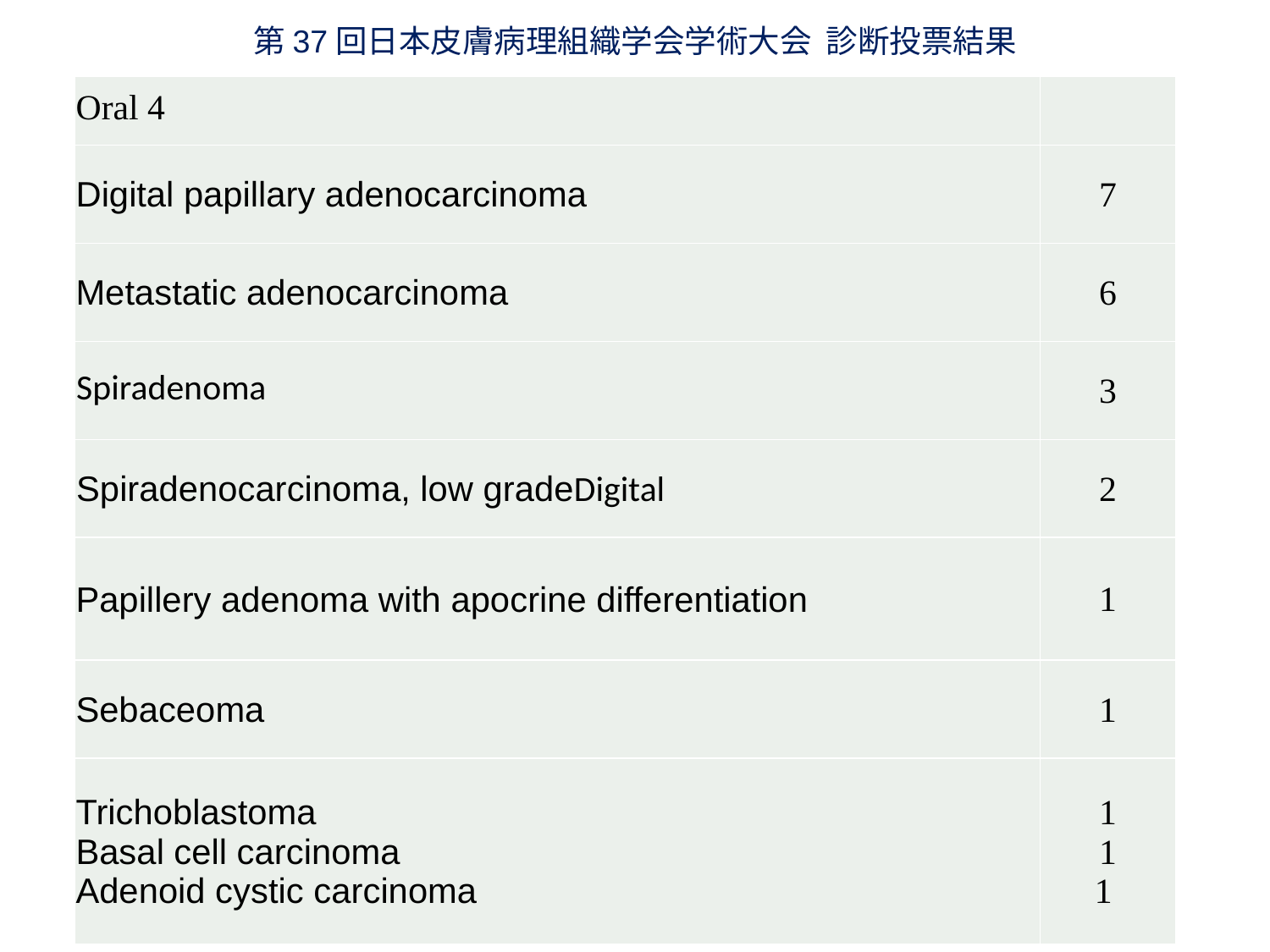

第37回日本皮膚病理組織学会学術大会  診断投票結果
| Oral 4 |  |
| --- | --- |
| Digital papillary adenocarcinoma | 7 |
| Metastatic adenocarcinoma | 6 |
| Spiradenoma | 3 |
| Spiradenocarcinoma, low gradeDigital | 2 |
| Papillery adenoma with apocrine differentiation | 1 |
| Sebaceoma | 1 |
| Trichoblastoma Basal cell carcinoma Adenoid cystic carcinoma | 1 1 1 |